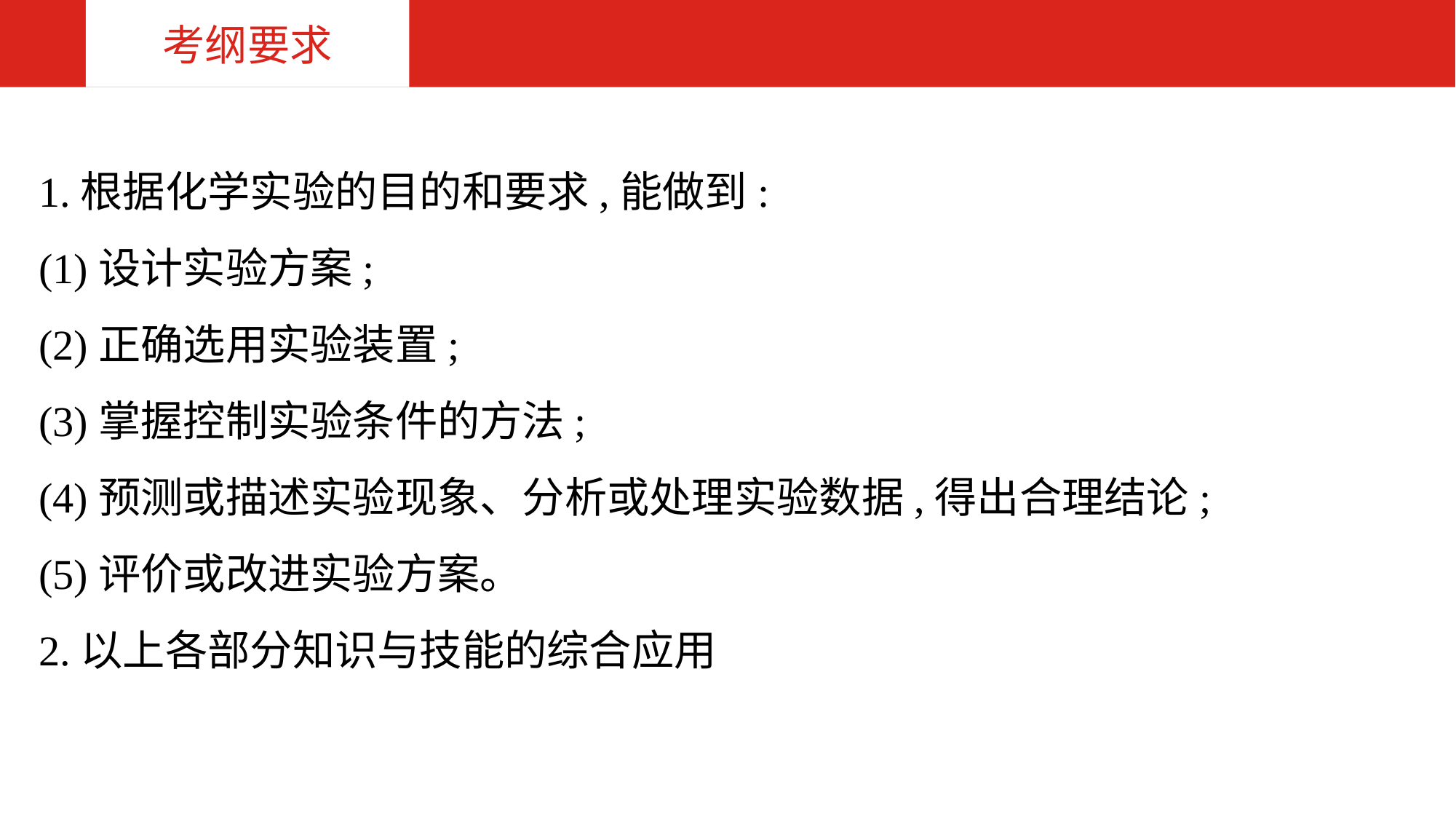

考纲要求
1.根据化学实验的目的和要求,能做到:
(1)设计实验方案;
(2)正确选用实验装置;
(3)掌握控制实验条件的方法;
(4)预测或描述实验现象、分析或处理实验数据,得出合理结论;
(5)评价或改进实验方案。
2.以上各部分知识与技能的综合应用